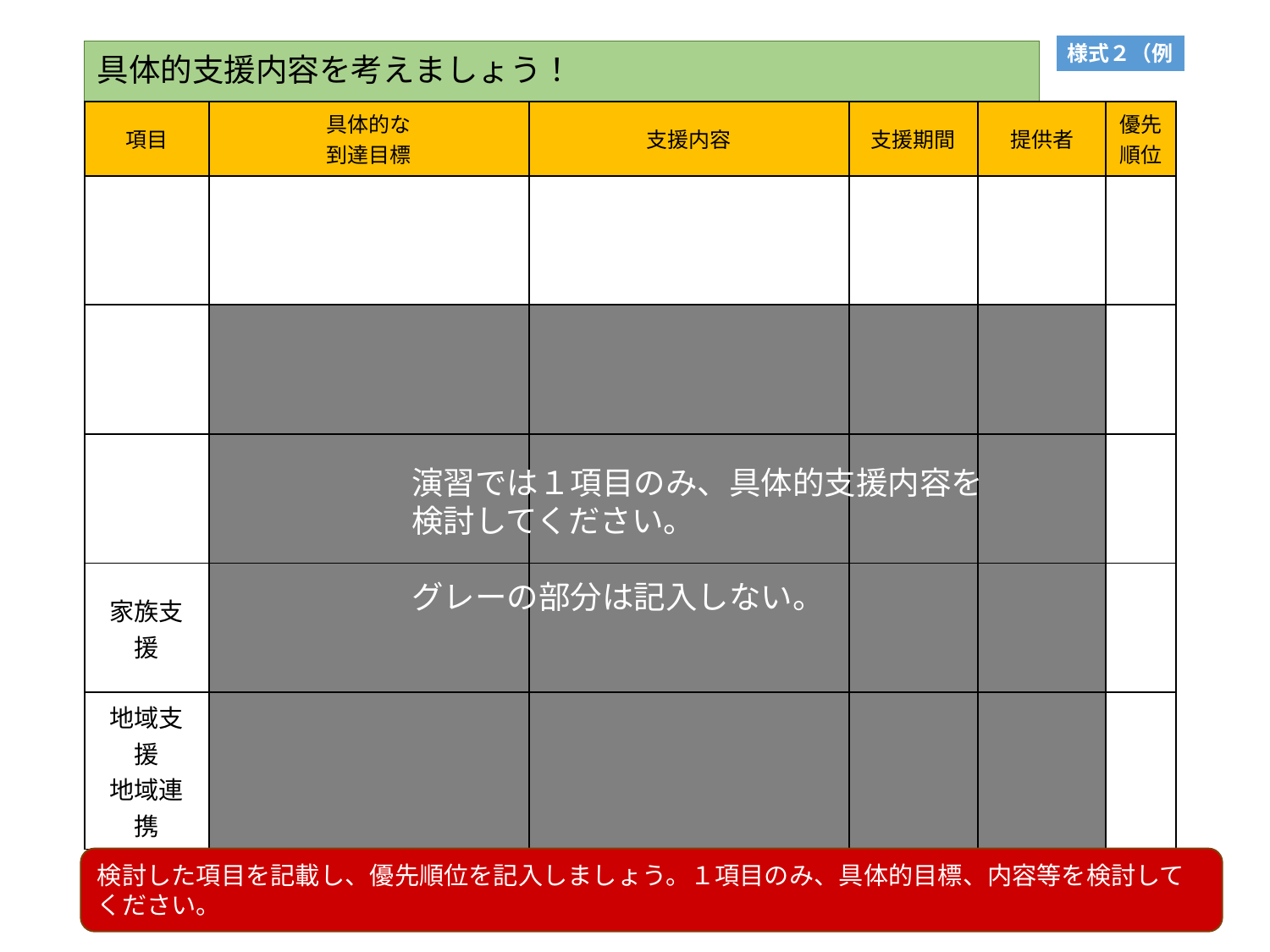

様式２（例
# 具体的支援内容を考えましょう！
| 項目 | 具体的な 到達目標 | 支援内容 | 支援期間 | 提供者 | 優先順位 |
| --- | --- | --- | --- | --- | --- |
|  |  |  |  |  |  |
|  |  |  |  |  |  |
|  |  |  |  |  |  |
| 家族支援 |  |  |  |  |  |
| 地域支援 地域連携 |  |  |  |  |  |
演習では１項目のみ、具体的支援内容を検討してください。

グレーの部分は記入しない。
検討した項目を記載し、優先順位を記入しましょう。１項目のみ、具体的目標、内容等を検討してください。